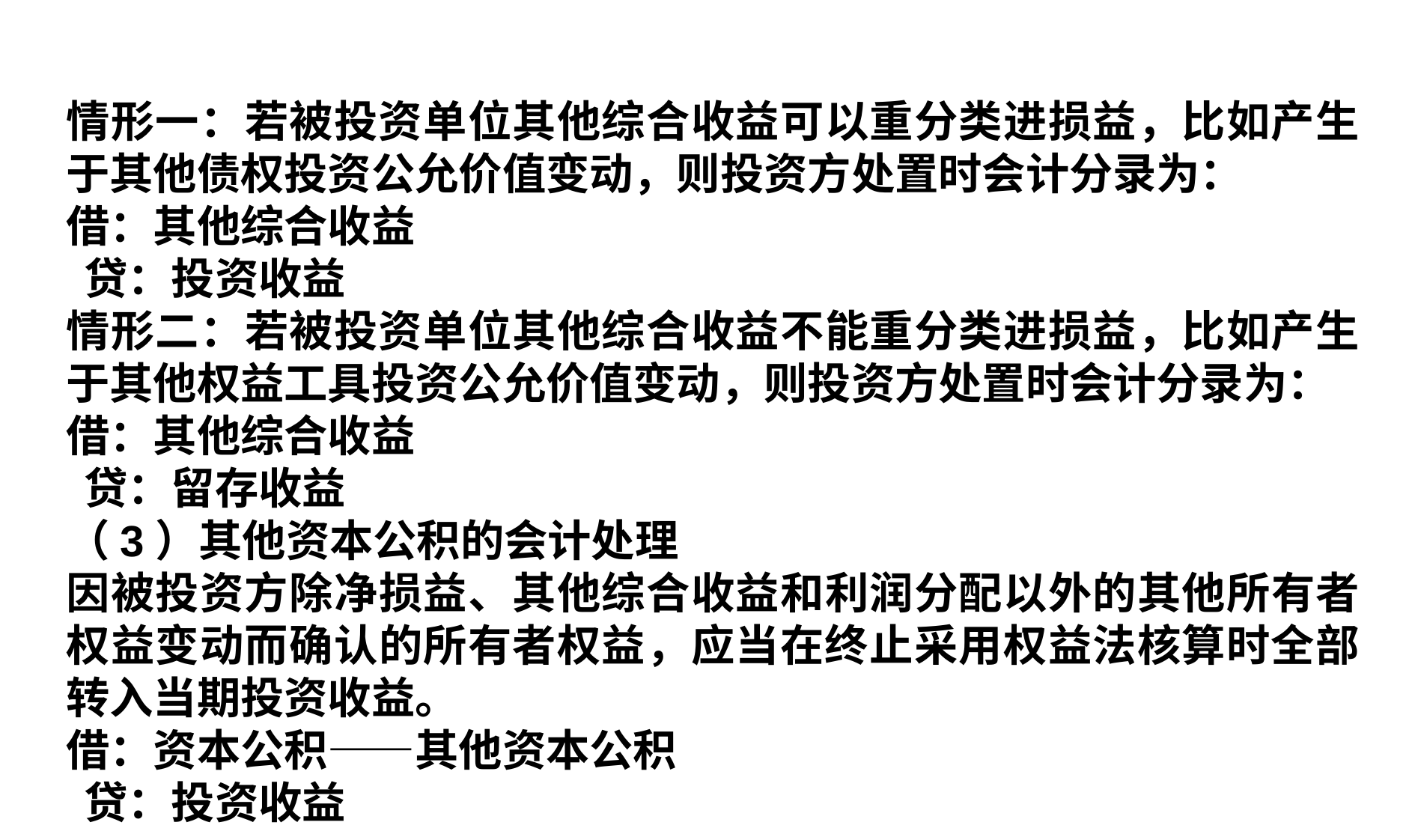

情形一：若被投资单位其他综合收益可以重分类进损益，比如产生于其他债权投资公允价值变动，则投资方处置时会计分录为：
借：其他综合收益
贷：投资收益
情形二：若被投资单位其他综合收益不能重分类进损益，比如产生于其他权益工具投资公允价值变动，则投资方处置时会计分录为：
借：其他综合收益
贷：留存收益
（3）其他资本公积的会计处理
因被投资方除净损益、其他综合收益和利润分配以外的其他所有者权益变动而确认的所有者权益，应当在终止采用权益法核算时全部转入当期投资收益。
借：资本公积——其他资本公积
贷：投资收益